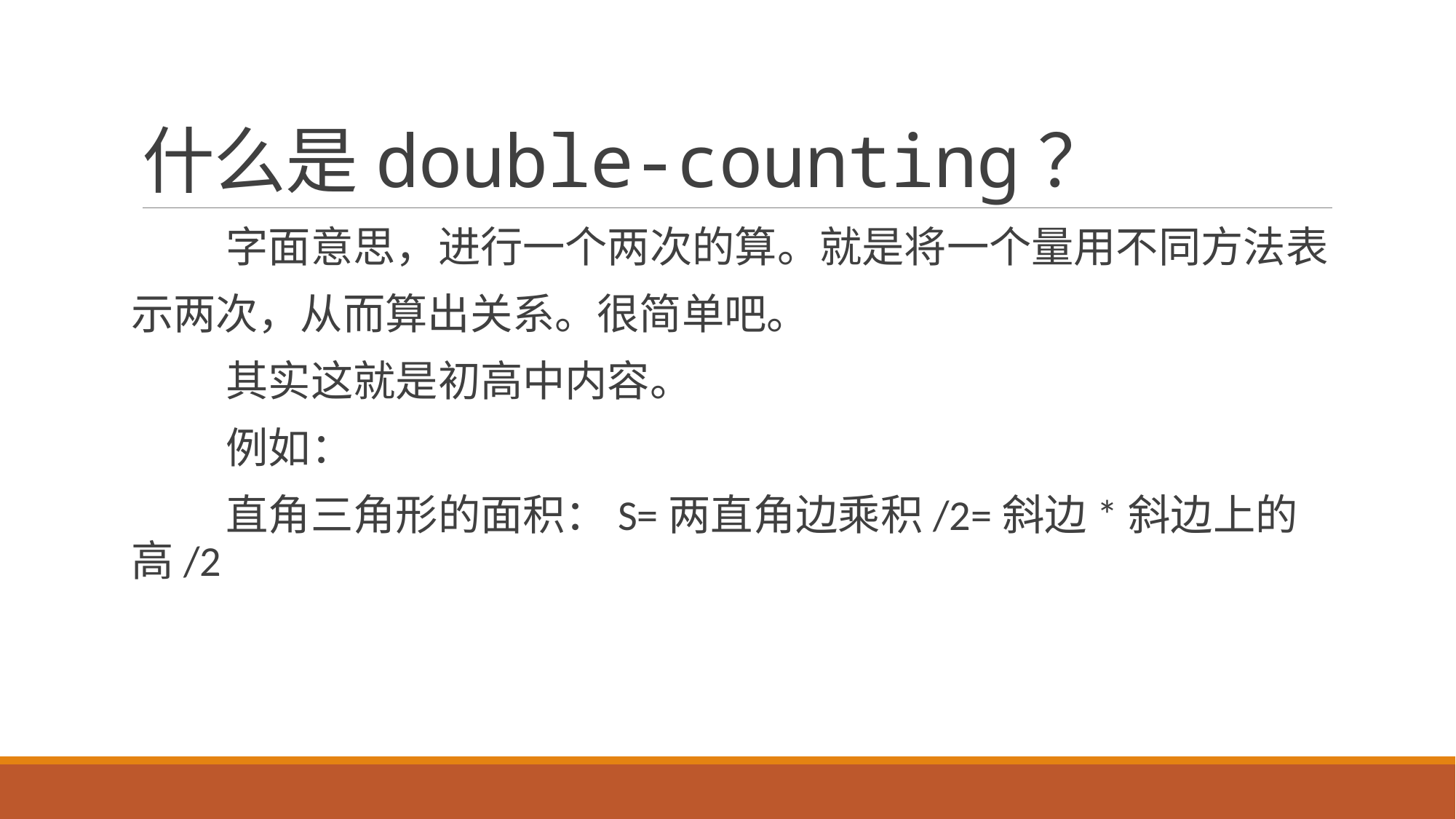

# 什么是double-counting？
         字面意思，进行一个两次的算。就是将一个量用不同方法表
示两次，从而算出关系。很简单吧。
         其实这就是初高中内容。
         例如：
         直角三角形的面积：S=两直角边乘积/2=斜边*斜边上的高/2